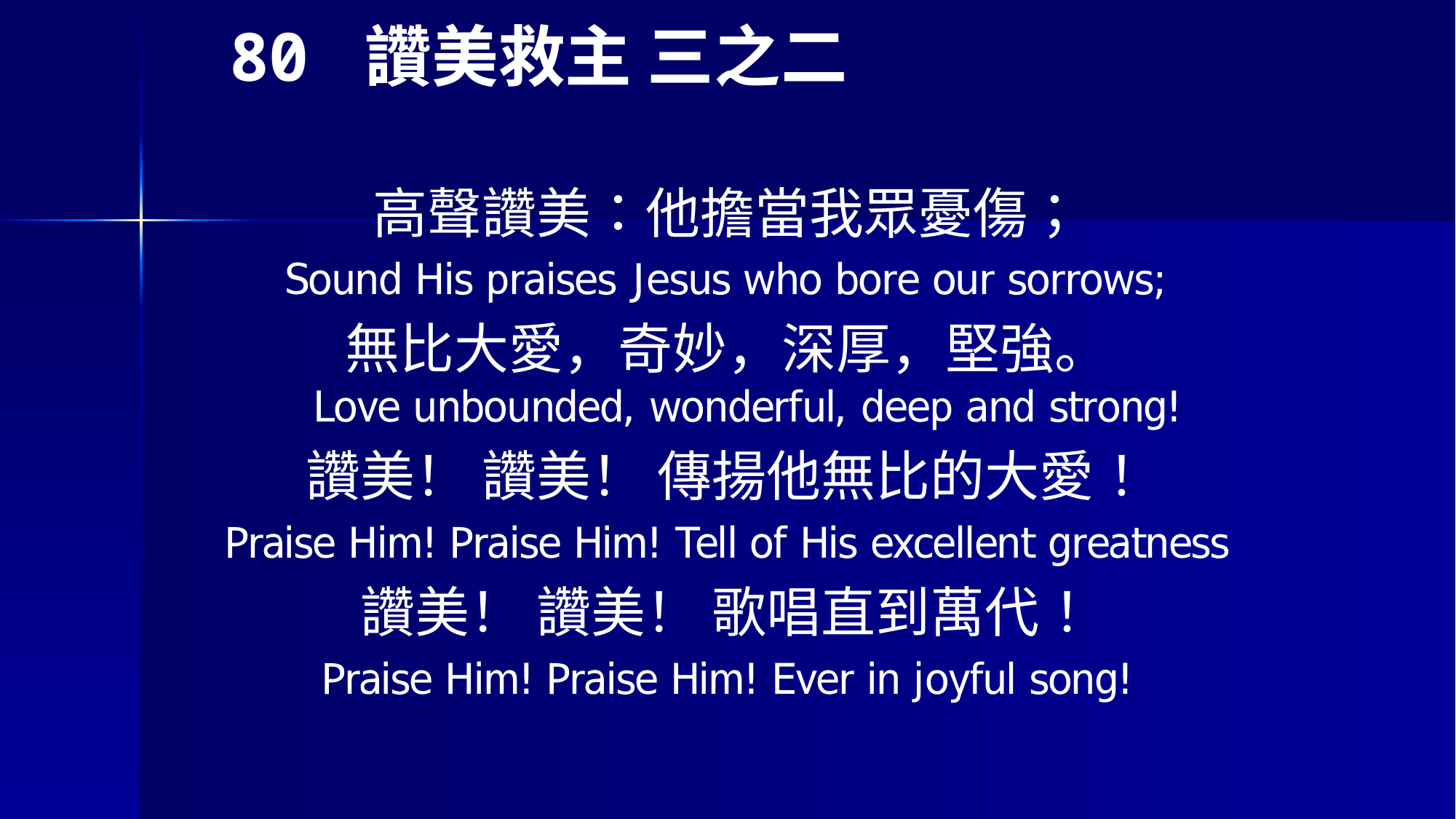

# 80 讚美救主 三之二
高聲讚美：他擔當我眾憂傷；
Sound His praises Jesus who bore our sorrows;
無比大愛，奇妙，深厚，堅強。
Love unbounded, wonderful, deep and strong!
讚美！ 讚美！ 傳揚他無比的大愛！
Praise Him! Praise Him! Tell of His excellent greatness
讚美！ 讚美！ 歌唱直到萬代！
Praise Him! Praise Him! Ever in joyful song!